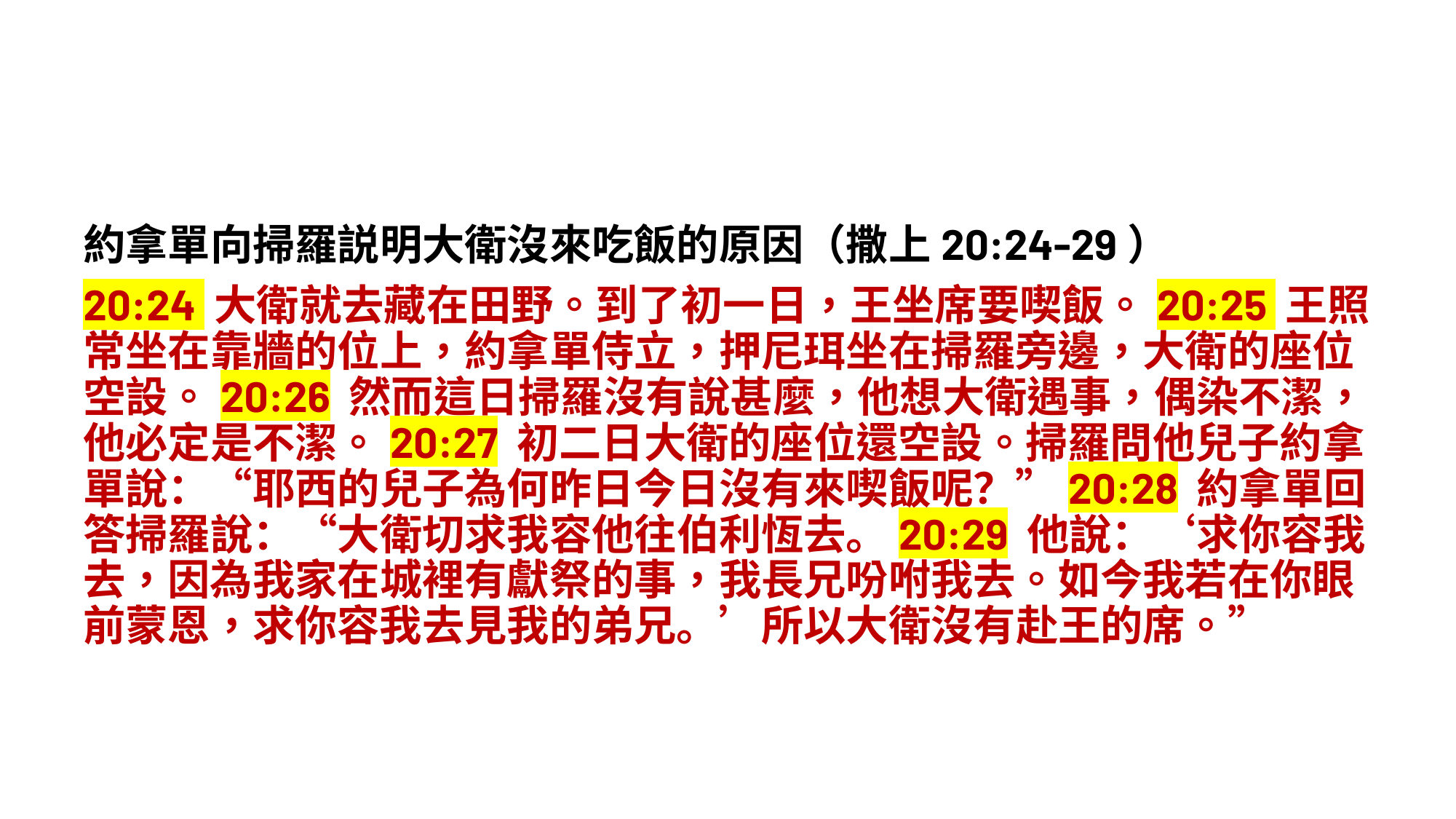

約拿單向掃羅説明大衛沒來吃飯的原因（撒上20:24-29）
20:24 大衛就去藏在田野。到了初一日，王坐席要喫飯。20:25 王照常坐在靠牆的位上，約拿單侍立，押尼珥坐在掃羅旁邊，大衛的座位空設。20:26 然而這日掃羅沒有說甚麼，他想大衛遇事，偶染不潔，他必定是不潔。20:27 初二日大衛的座位還空設。掃羅問他兒子約拿單說：“耶西的兒子為何昨日今日沒有來喫飯呢？”20:28 約拿單回答掃羅說：“大衛切求我容他往伯利恆去。20:29 他說：‘求你容我去，因為我家在城裡有獻祭的事，我長兄吩咐我去。如今我若在你眼前蒙恩，求你容我去見我的弟兄。’所以大衛沒有赴王的席。”